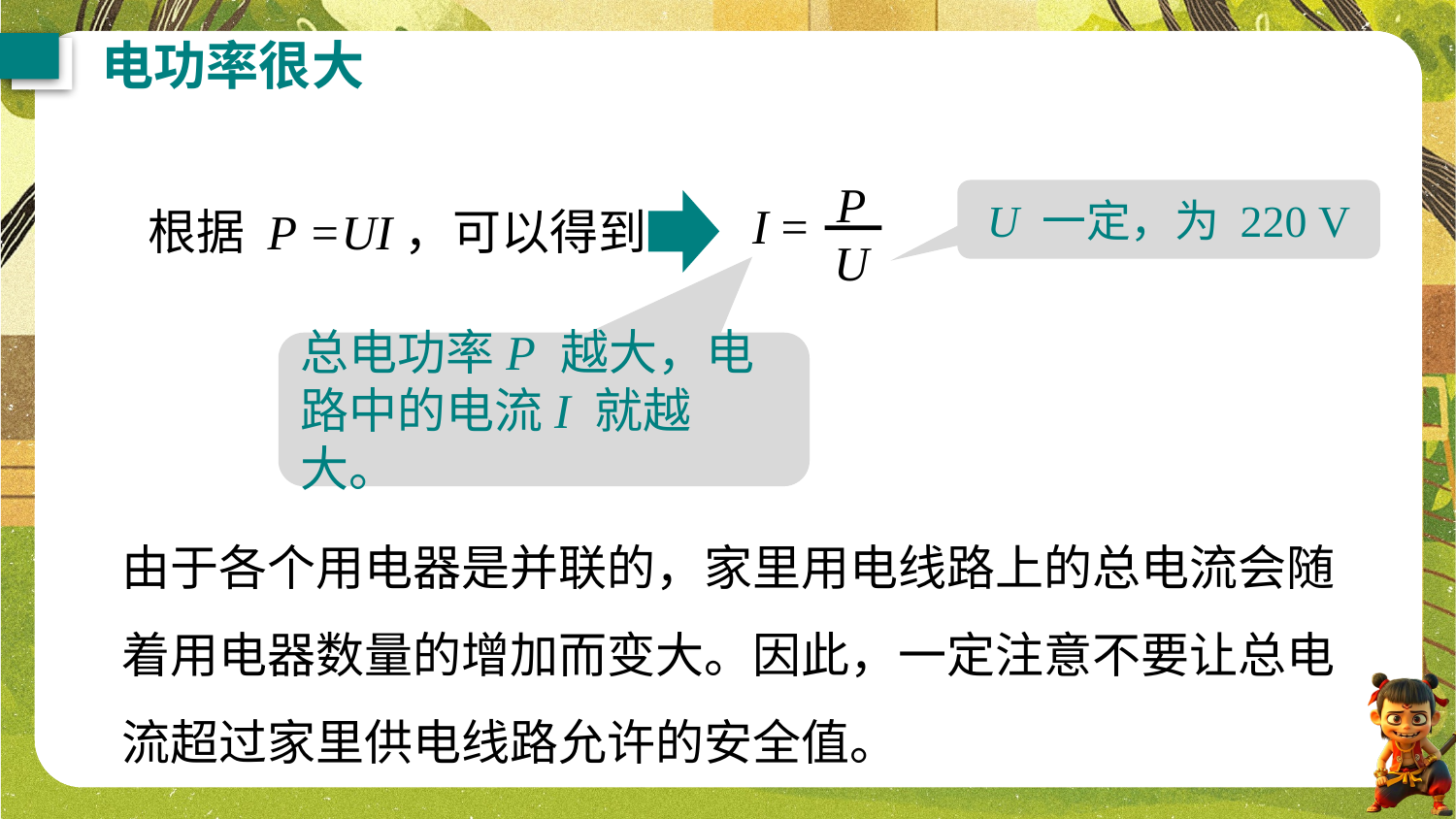

电功率很大

P
U

I =
U 一定，为 220 V
根据 P =UI，可以得到

总电功率P 越大，电路中的电流I 就越大。
由于各个用电器是并联的，家里用电线路上的总电流会随着用电器数量的增加而变大。因此，一定注意不要让总电流超过家里供电线路允许的安全值。